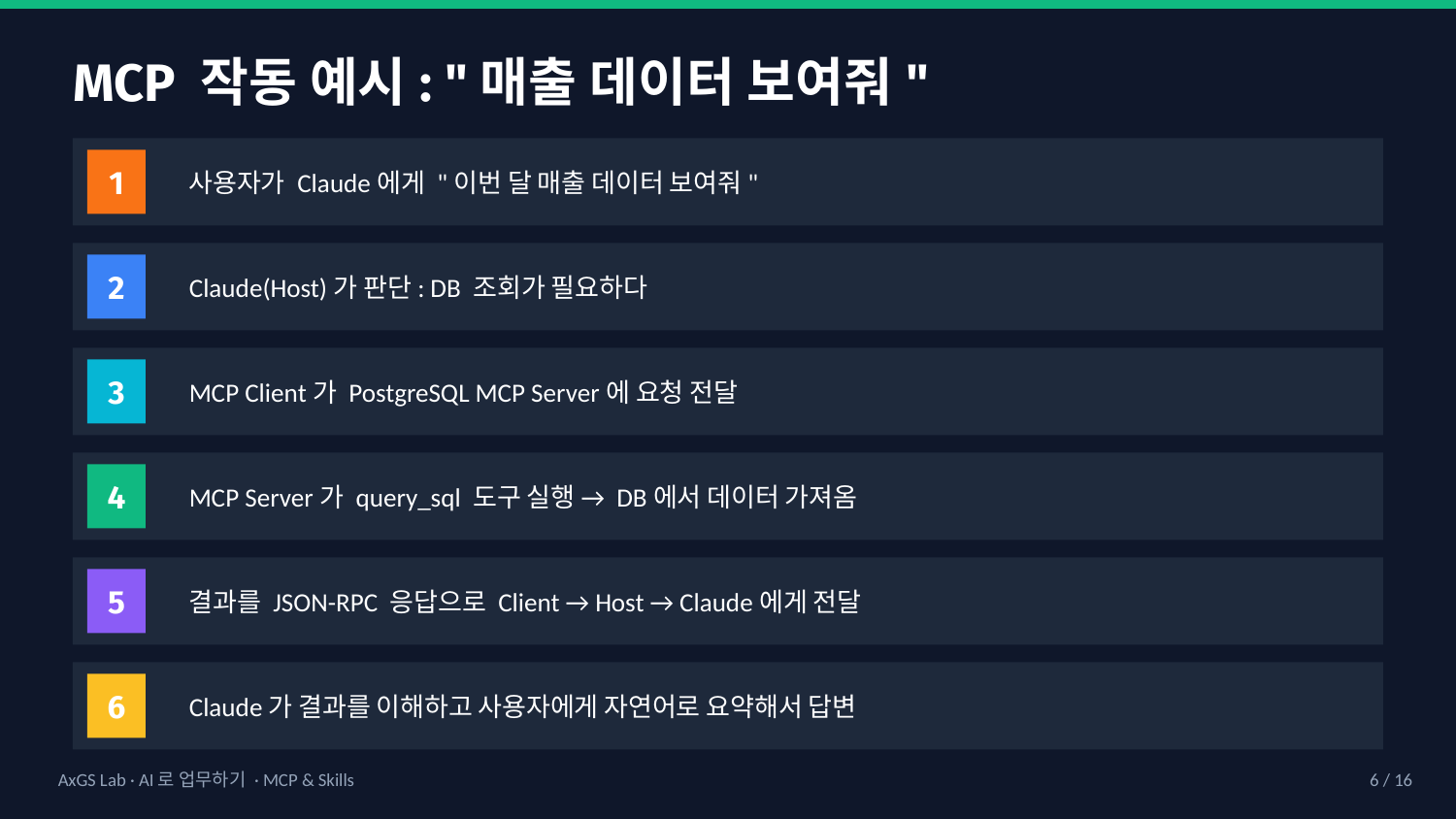

MCP 작동 예시: "매출 데이터 보여줘"

사용자가 Claude에게 "이번 달 매출 데이터 보여줘"

1

Claude(Host)가 판단: DB 조회가 필요하다

2

MCP Client가 PostgreSQL MCP Server에 요청 전달

3

MCP Server가 query_sql 도구 실행 → DB에서 데이터 가져옴

4

결과를 JSON-RPC 응답으로 Client → Host → Claude에게 전달

5

Claude가 결과를 이해하고 사용자에게 자연어로 요약해서 답변

6
AxGS Lab · AI로 업무하기 · MCP & Skills
6 / 16